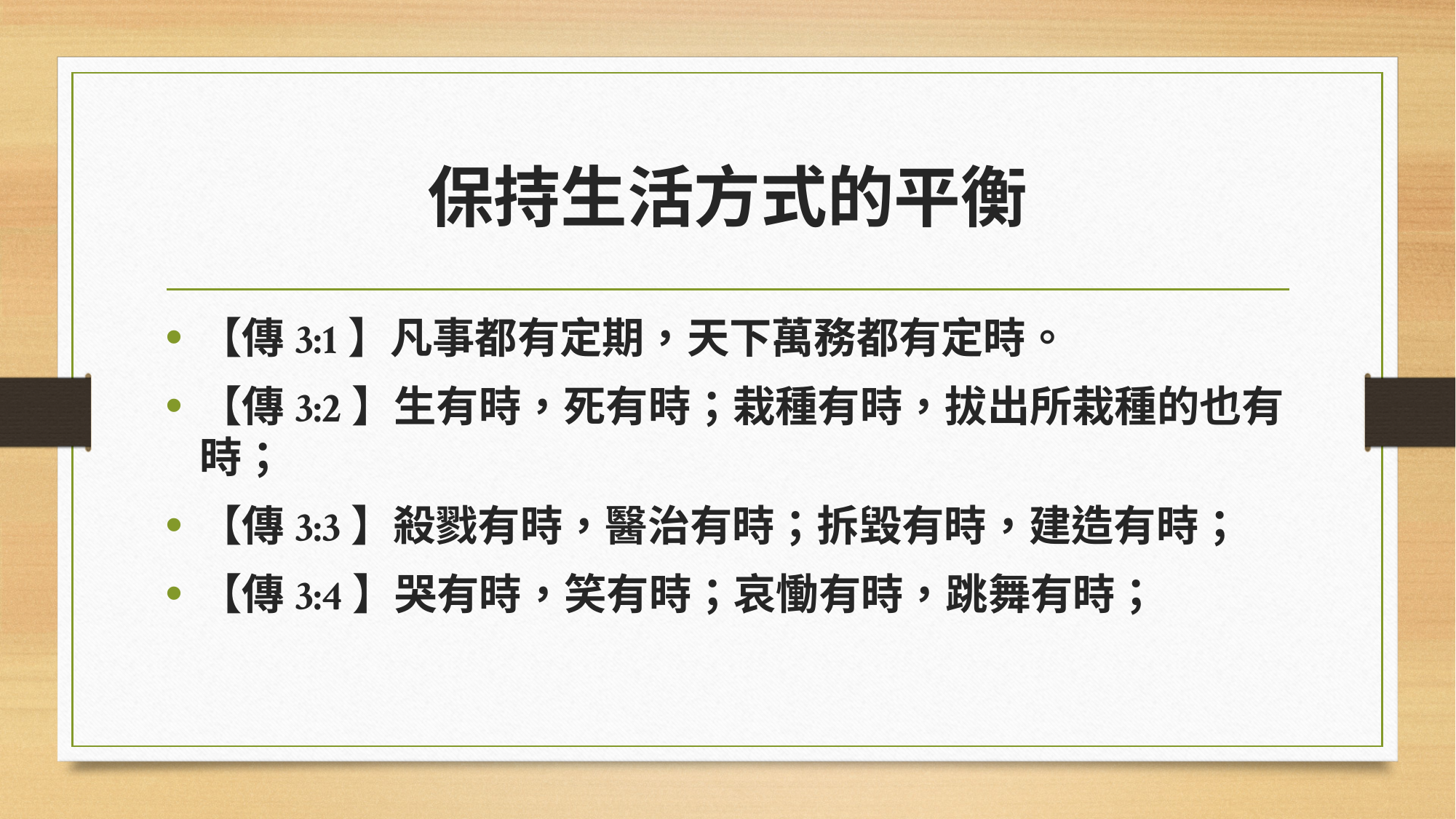

# 保持生活方式的平衡
【傳3:1】凡事都有定期，天下萬務都有定時。
【傳3:2】生有時，死有時；栽種有時，拔出所栽種的也有時；
【傳3:3】殺戮有時，醫治有時；拆毀有時，建造有時；
【傳3:4】哭有時，笑有時；哀慟有時，跳舞有時；